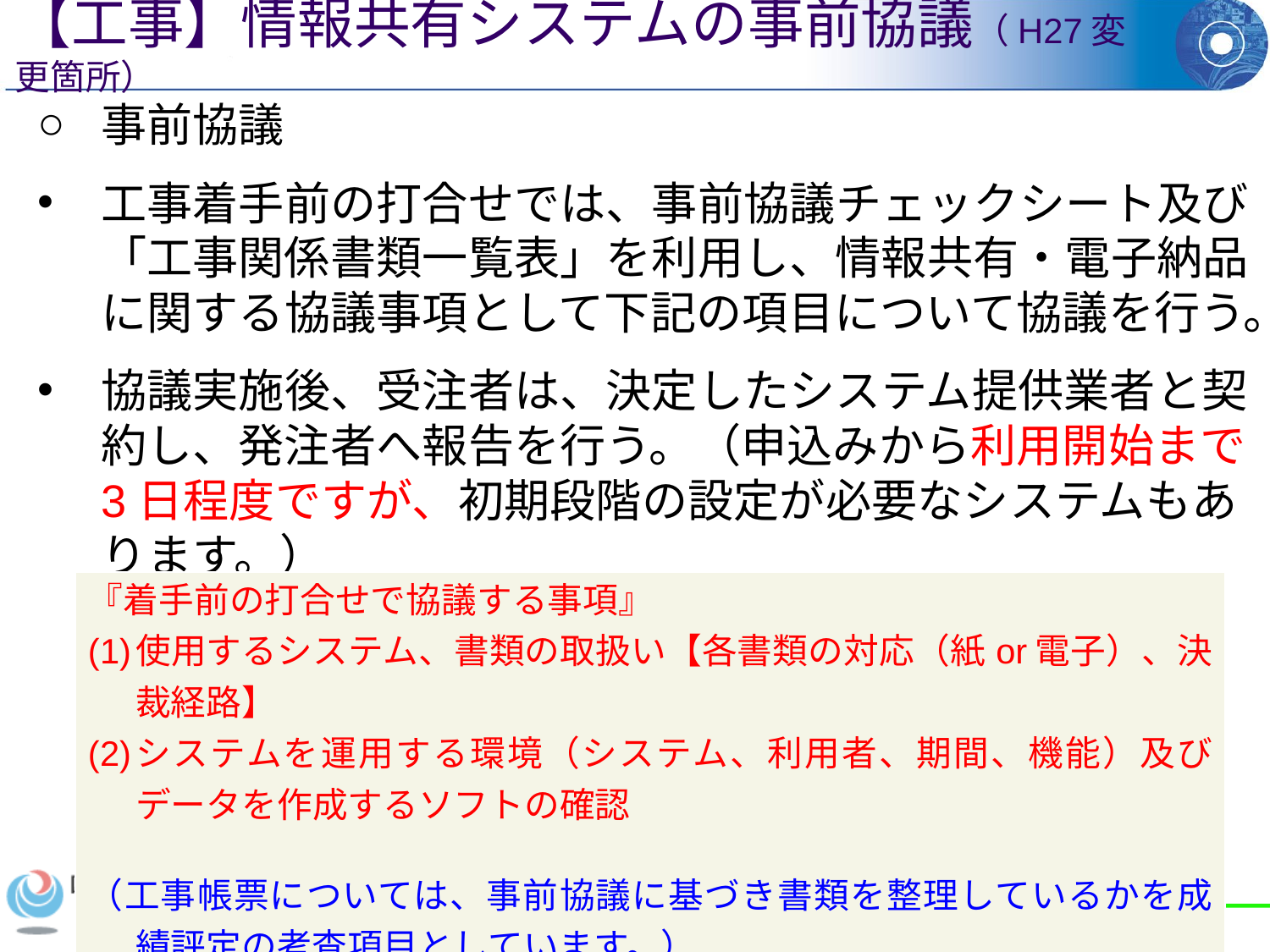

【工事】情報共有システムの事前協議（H27変更箇所）
事前協議
工事着手前の打合せでは、事前協議チェックシート及び「工事関係書類一覧表」を利用し、情報共有・電子納品に関する協議事項として下記の項目について協議を行う。
協議実施後、受注者は、決定したシステム提供業者と契約し、発注者へ報告を行う。（申込みから利用開始まで3日程度ですが、初期段階の設定が必要なシステムもあります。）
| 『着手前の打合せで協議する事項』 使用するシステム、書類の取扱い【各書類の対応（紙or電子）、決裁経路】 システムを運用する環境（システム、利用者、期間、機能）及びデータを作成するソフトの確認 （工事帳票については、事前協議に基づき書類を整理しているかを成績評定の考査項目としています。） |
| --- |
関東地方整備局 情報共有システム運用の手引きより
http://www.ktr.mlit.go.jp/gijyutu/index00000009.html